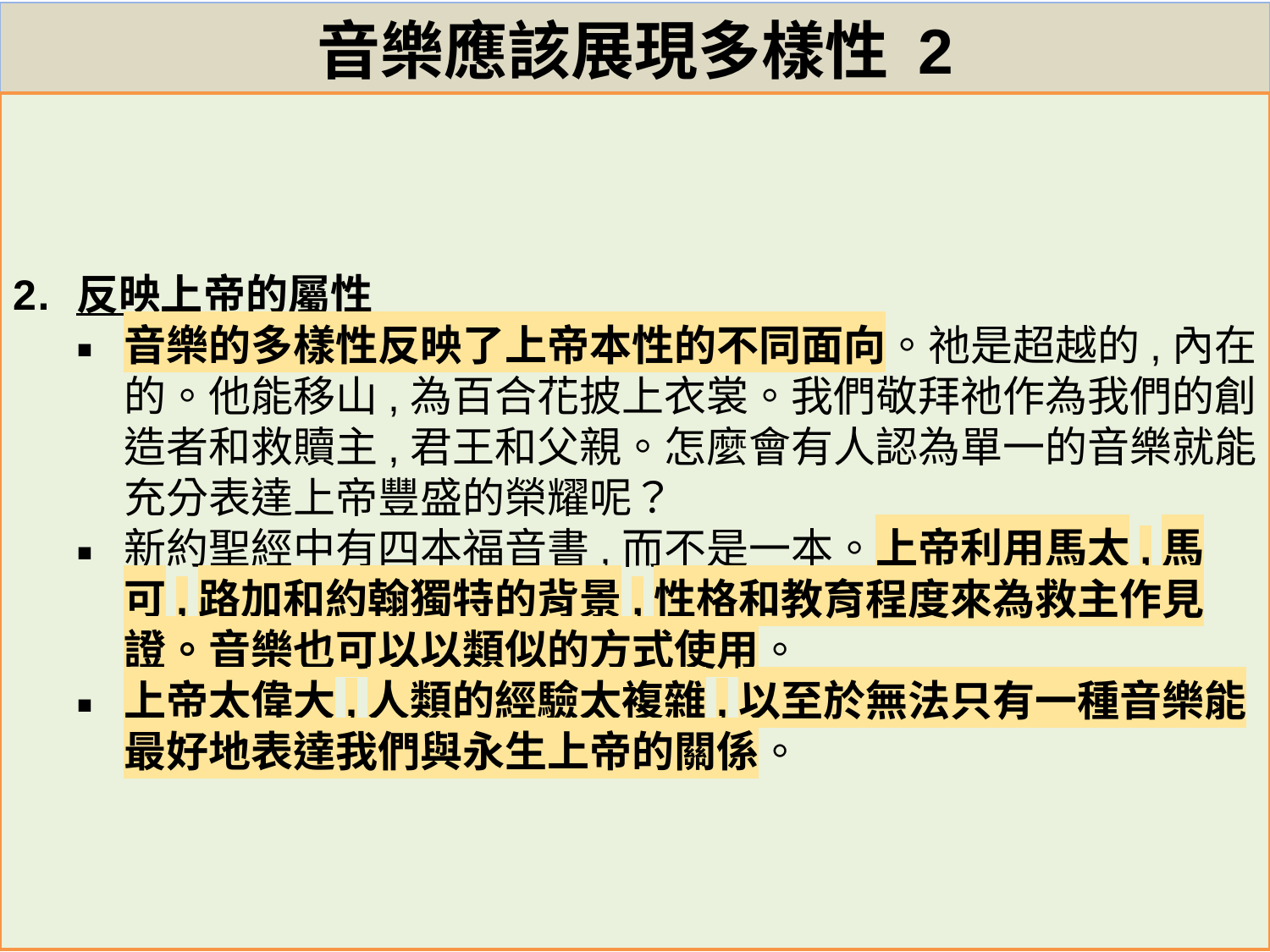

# 音樂應該展現多樣性 2
反映上帝的屬性
音樂的多樣性反映了上帝本性的不同面向。祂是超越的,內在的。他能移山,為百合花披上衣裳。我們敬拜祂作為我們的創造者和救贖主,君王和父親。怎麼會有人認為單一的音樂就能充分表達上帝豐盛的榮耀呢？
新約聖經中有四本福音書,而不是一本。上帝利用馬太,馬可,路加和約翰獨特的背景,性格和教育程度來為救主作見證。音樂也可以以類似的方式使用。
上帝太偉大,人類的經驗太複雜,以至於無法只有一種音樂能最好地表達我們與永生上帝的關係。